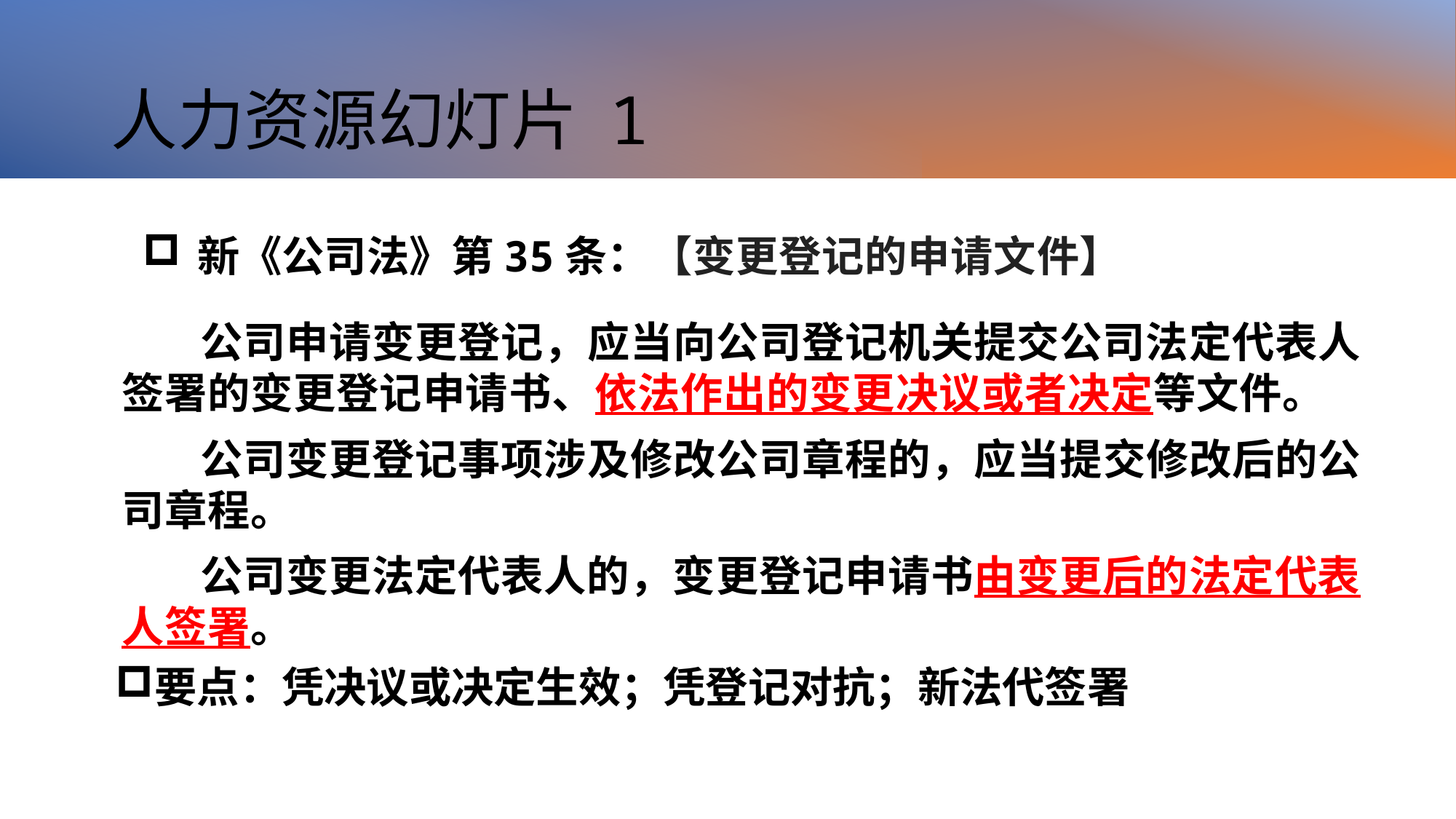

# 人力资源幻灯片 1
新《公司法》第35条：【变更登记的申请文件】
公司申请变更登记，应当向公司登记机关提交公司法定代表人签署的变更登记申请书、依法作出的变更决议或者决定等文件。
公司变更登记事项涉及修改公司章程的，应当提交修改后的公司章程。
公司变更法定代表人的，变更登记申请书由变更后的法定代表人签署。
要点：凭决议或决定生效；凭登记对抗；新法代签署